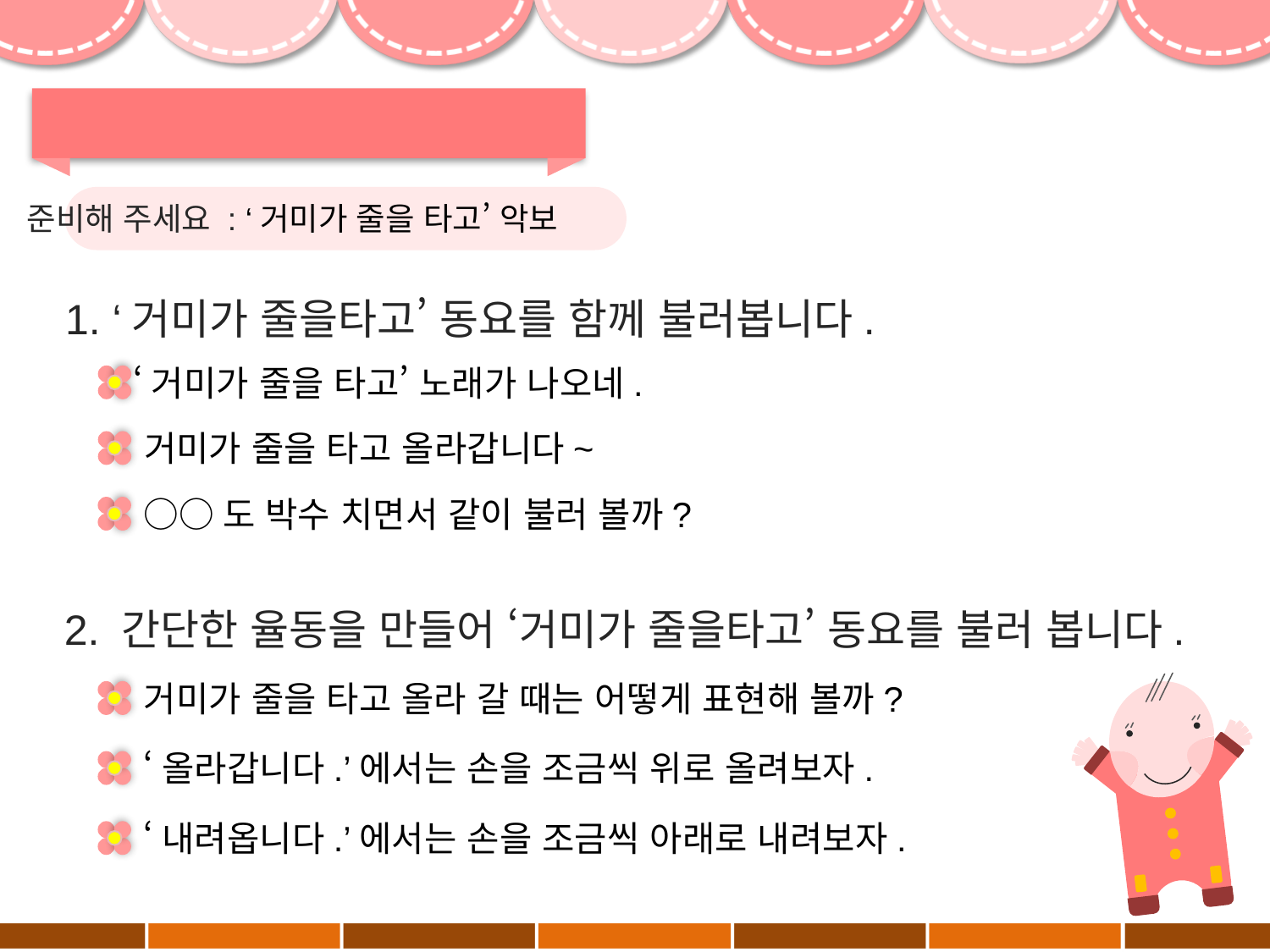

준비해 주세요 : ‘거미가 줄을 타고’ 악보
1. ‘거미가 줄을타고’ 동요를 함께 불러봅니다.
‘거미가 줄을 타고’ 노래가 나오네.

거미가 줄을 타고 올라갑니다~

○○도 박수 치면서 같이 불러 볼까?

2. 간단한 율동을 만들어 ‘거미가 줄을타고’ 동요를 불러 봅니다.
거미가 줄을 타고 올라 갈 때는 어떻게 표현해 볼까?

‘올라갑니다.’에서는 손을 조금씩 위로 올려보자.

‘내려옵니다.’에서는 손을 조금씩 아래로 내려보자.